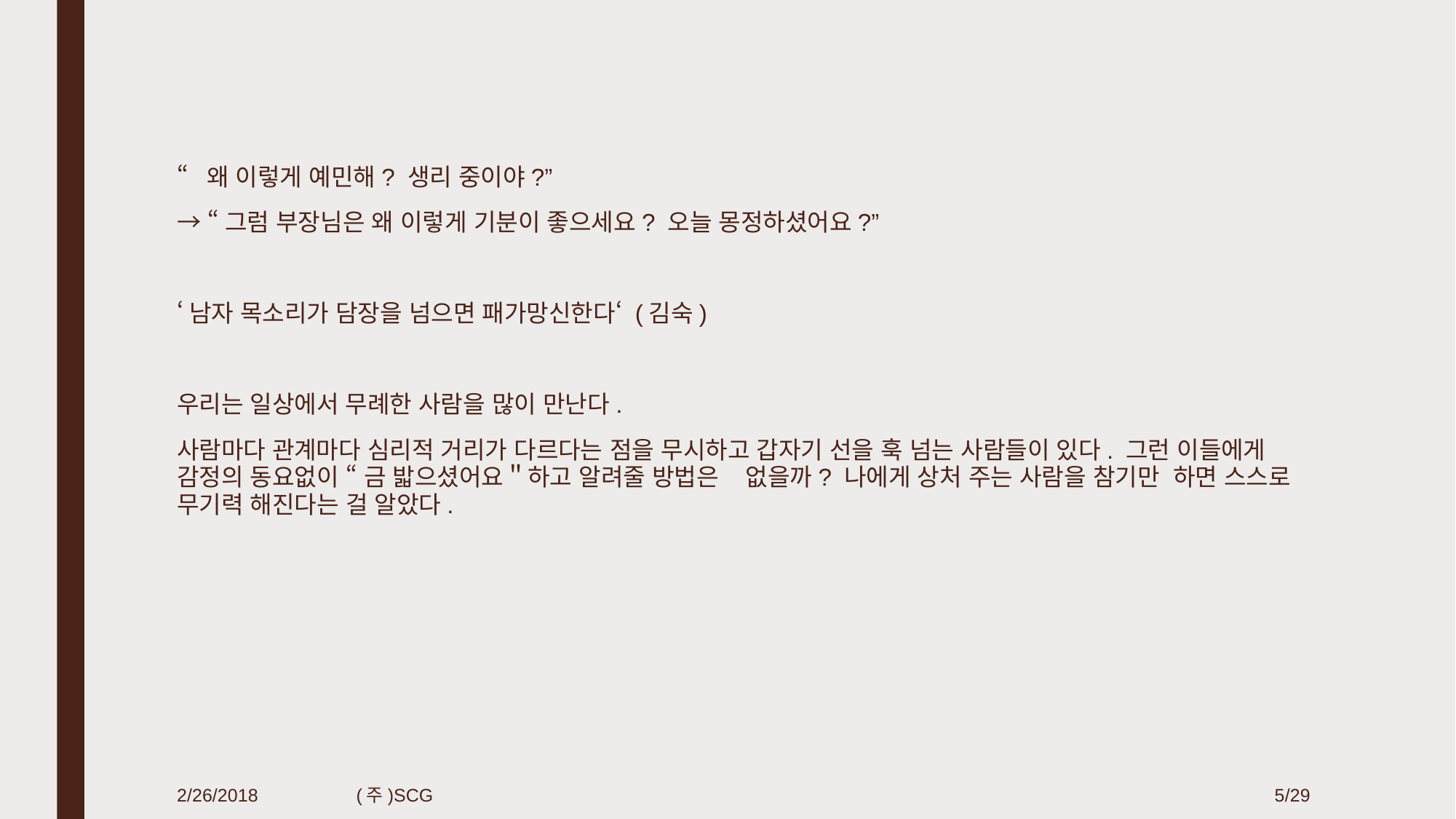

“왜 이렇게 예민해? 생리 중이야?”
→ “그럼 부장님은 왜 이렇게 기분이 좋으세요? 오늘 몽정하셨어요?”

‘남자 목소리가 담장을 넘으면 패가망신한다‘ (김숙)

우리는 일상에서 무례한 사람을 많이 만난다.
사람마다 관계마다 심리적 거리가 다르다는 점을 무시하고 갑자기 선을 훅 넘는 사람들이 있다. 그런 이들에게 감정의 동요없이 “ 금 밟으셨어요＂하고 알려줄 방법은    없을까? 나에게 상처 주는 사람을 참기만  하면 스스로 무기력 해진다는 걸 알았다.

2/26/2018
(주)SCG
5/29